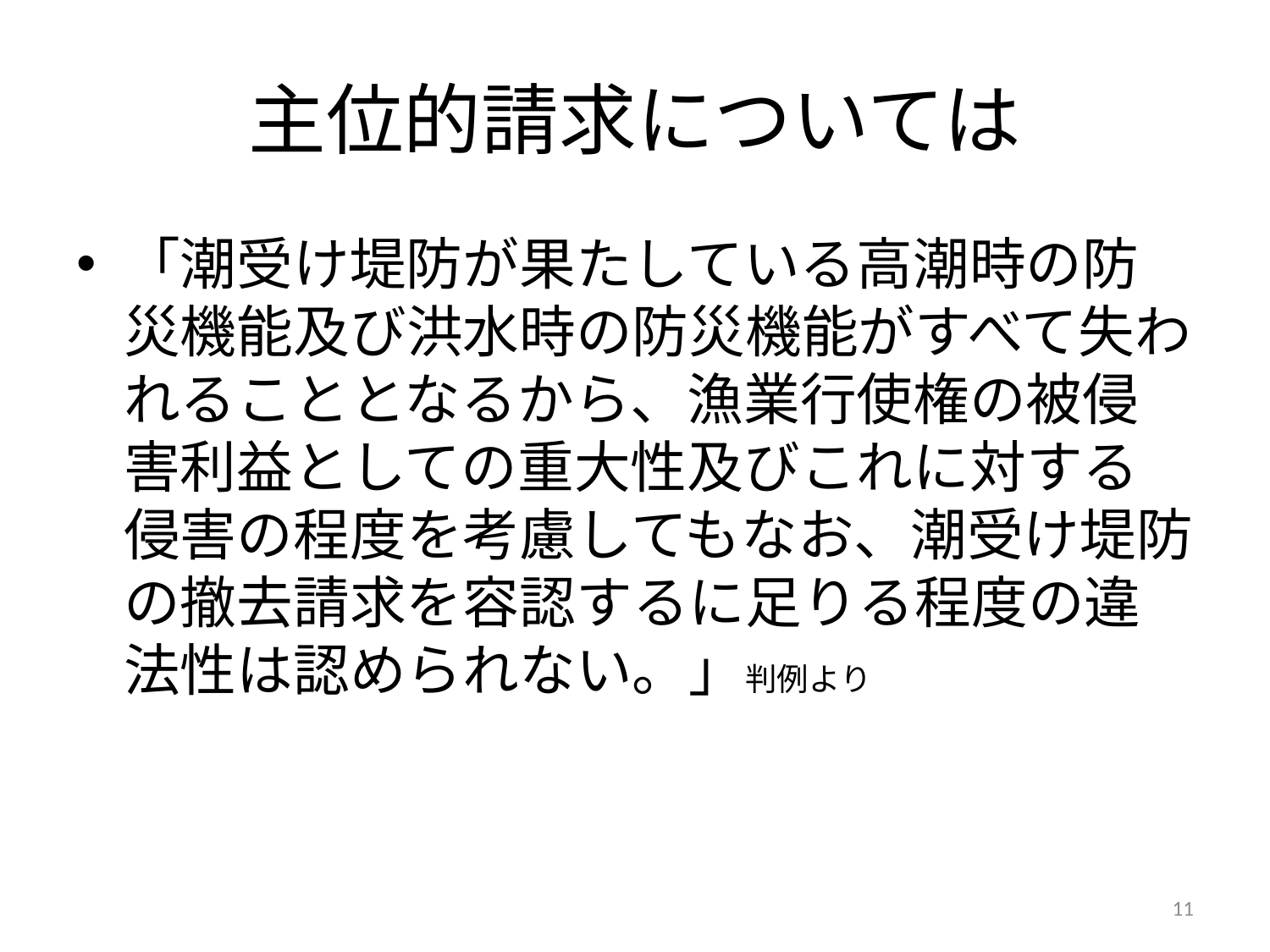

# 主位的請求については
「潮受け堤防が果たしている高潮時の防災機能及び洪水時の防災機能がすべて失われることとなるから、漁業行使権の被侵害利益としての重大性及びこれに対する侵害の程度を考慮してもなお、潮受け堤防の撤去請求を容認するに足りる程度の違法性は認められない。」判例より
11